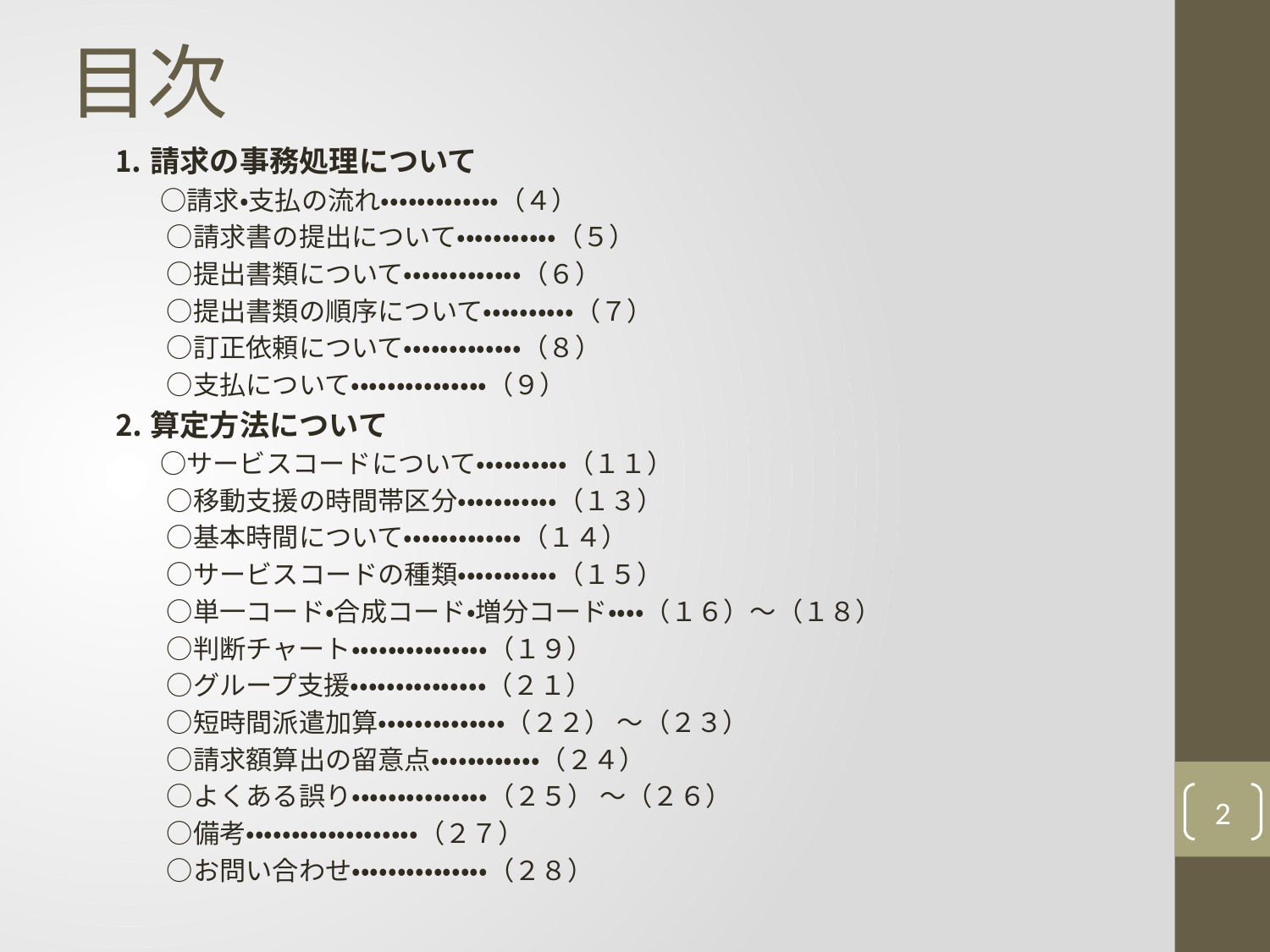

# 目次
⒈請求の事務処理について
　　○請求・支払の流れ・・・・・・・・・・・・・（４）
　　○請求書の提出について・・・・・・・・・・・（５）
　　○提出書類について・・・・・・・・・・・・・（６）
　　○提出書類の順序について・・・・・・・・・・（７）
　　○訂正依頼について・・・・・・・・・・・・・（８）
　　○支払について・・・・・・・・・・・・・・・（９）
⒉算定方法について
　　○サービスコードについて・・・・・・・・・・（１１）
　　○移動支援の時間帯区分・・・・・・・・・・・（１３）
　　○基本時間について・・・・・・・・・・・・・（１４）
　　○サービスコードの種類・・・・・・・・・・・（１５）
　　○単一コード・合成コード・増分コード・・・・（１６）～（１８）
　　○判断チャート・・・・・・・・・・・・・・・（１９）
　　○グループ支援・・・・・・・・・・・・・・・（２１）
　　○短時間派遣加算・・・・・・・・・・・・・・（２２） ～（２３）
　　○請求額算出の留意点・・・・・・・・・・・・（２４）
　　○よくある誤り・・・・・・・・・・・・・・・（２５） ～（２６）
　　○備考・・・・・・・・・・・・・・・・・・・（２７）
　　○お問い合わせ・・・・・・・・・・・・・・・（２８）
2